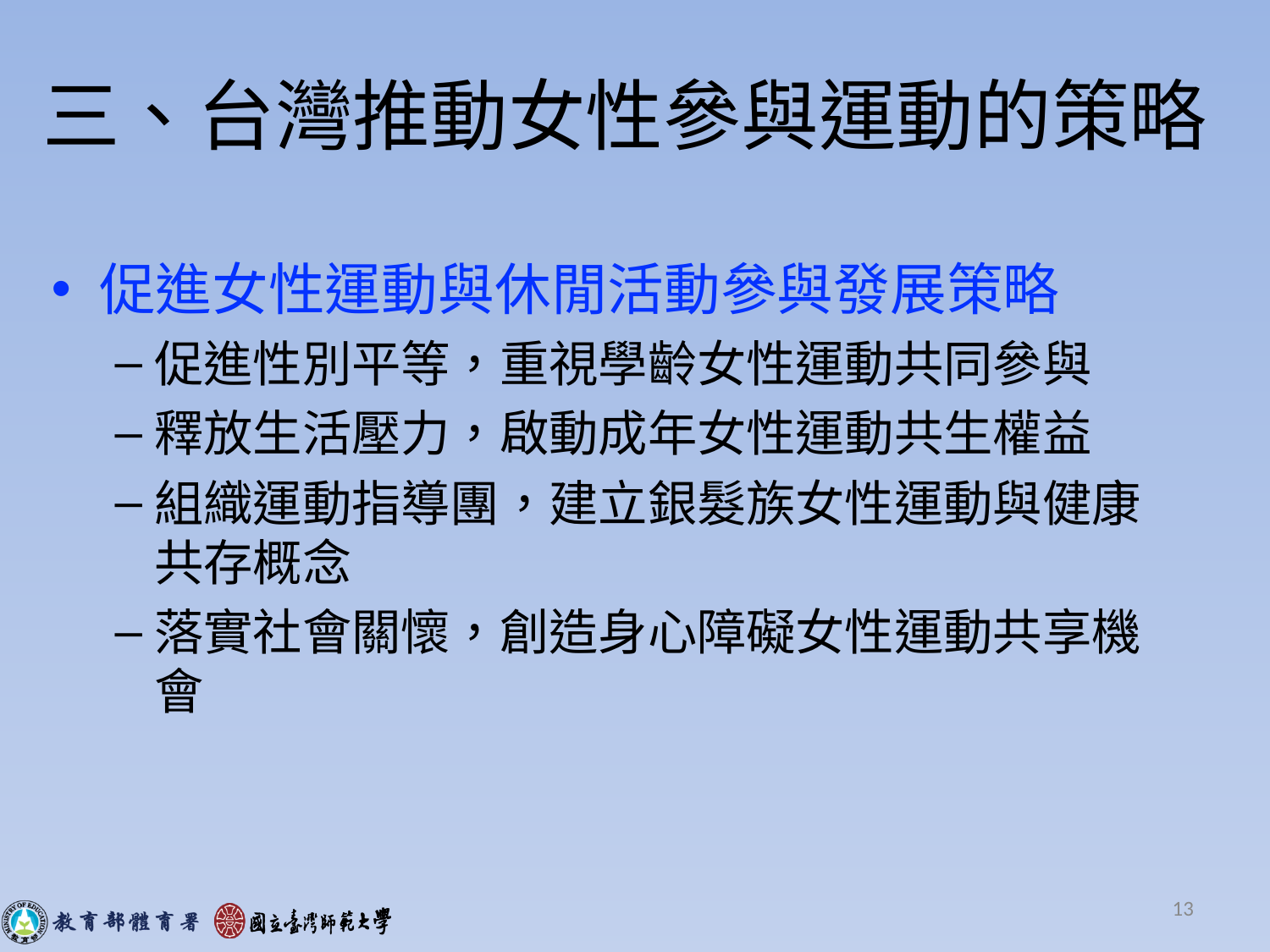

# 三、台灣推動女性參與運動的策略
促進女性運動與休閒活動參與發展策略
促進性別平等，重視學齡女性運動共同參與
釋放生活壓力，啟動成年女性運動共生權益
組織運動指導團，建立銀髮族女性運動與健康共存概念
落實社會關懷，創造身心障礙女性運動共享機會
13